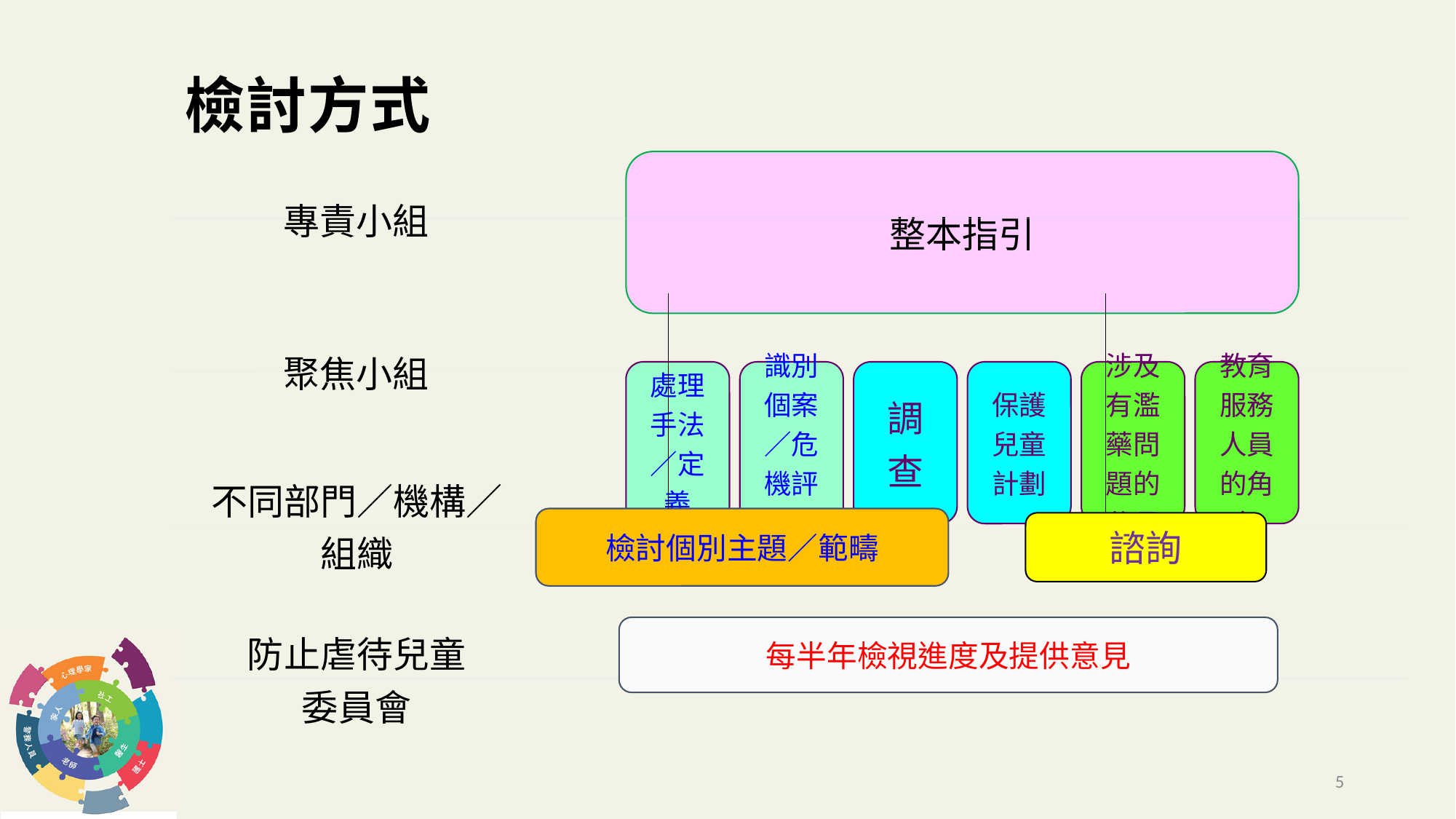

# 檢討方式
整本指引
處理手法／定義
識別個案／危機評估
聚焦小組
調查
保護兒童計劃
涉及有濫藥問題的父母
專責小組
不同部門／機構／
組織
教育服務人員的角色
防止虐待兒童
委員會
檢討個別主題／範疇
諮詢
每半年檢視進度及提供意見

5